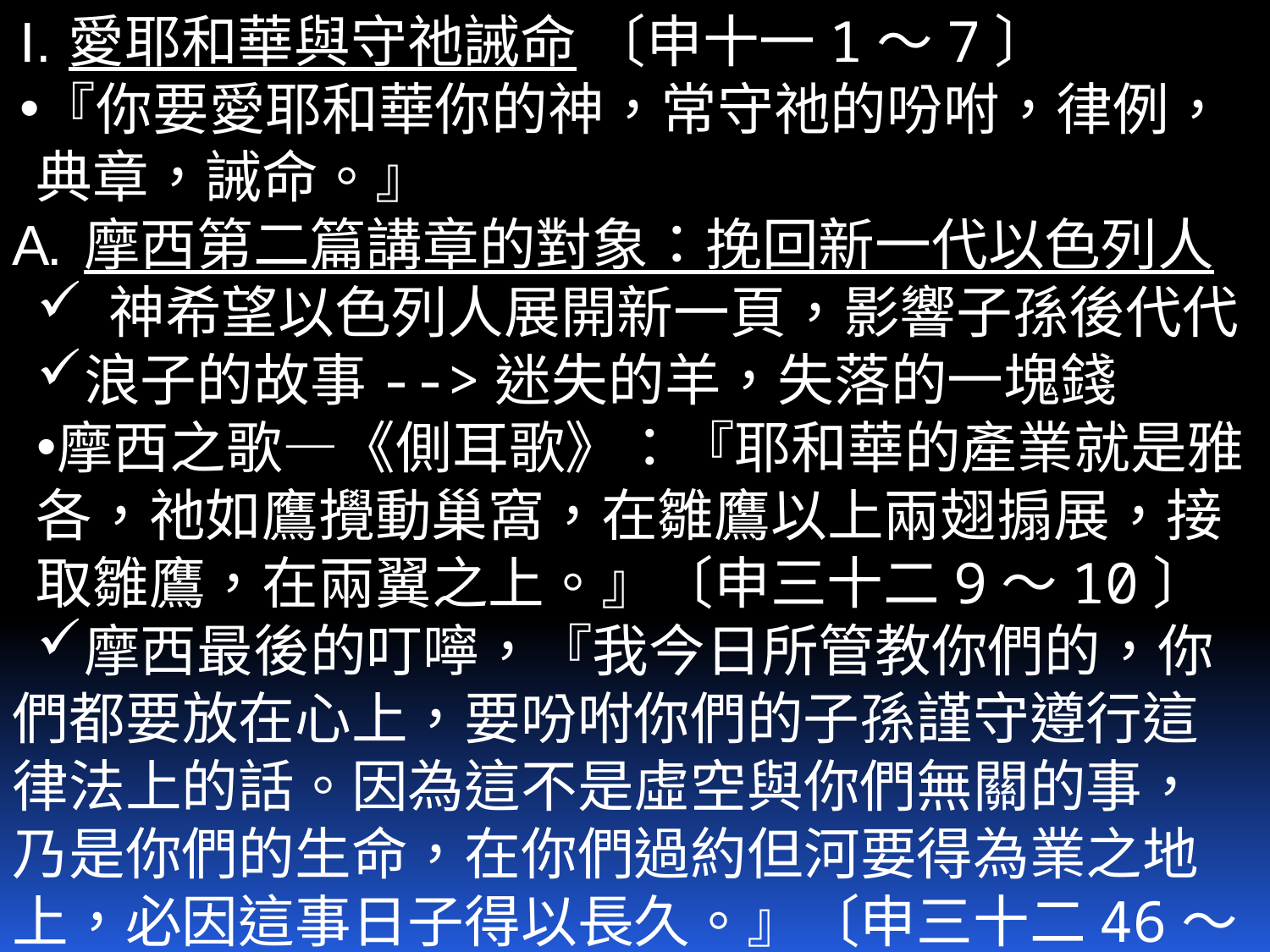

愛耶和華與守祂誡命 〔申十一1～7〕
『你要愛耶和華你的神，常守祂的吩咐，律例，典章，誡命。』
摩西第二篇講章的對象：挽回新一代以色列人
神希望以色列人展開新一頁，影響子孫後代代
浪子的故事-->迷失的羊，失落的一塊錢
摩西之歌—《側耳歌》：『耶和華的產業就是雅各，祂如鷹攪動巢窩，在雛鷹以上兩翅搧展，接取雛鷹，在兩翼之上。』〔申三十二9～10〕
摩西最後的叮嚀，『我今日所管教你們的，你們都要放在心上，要吩咐你們的子孫謹守遵行這律法上的話。因為這不是虛空與你們無關的事，乃是你們的生命，在你們過約但河要得為業之地上，必因這事日子得以長久。』〔申三十二46～47〕